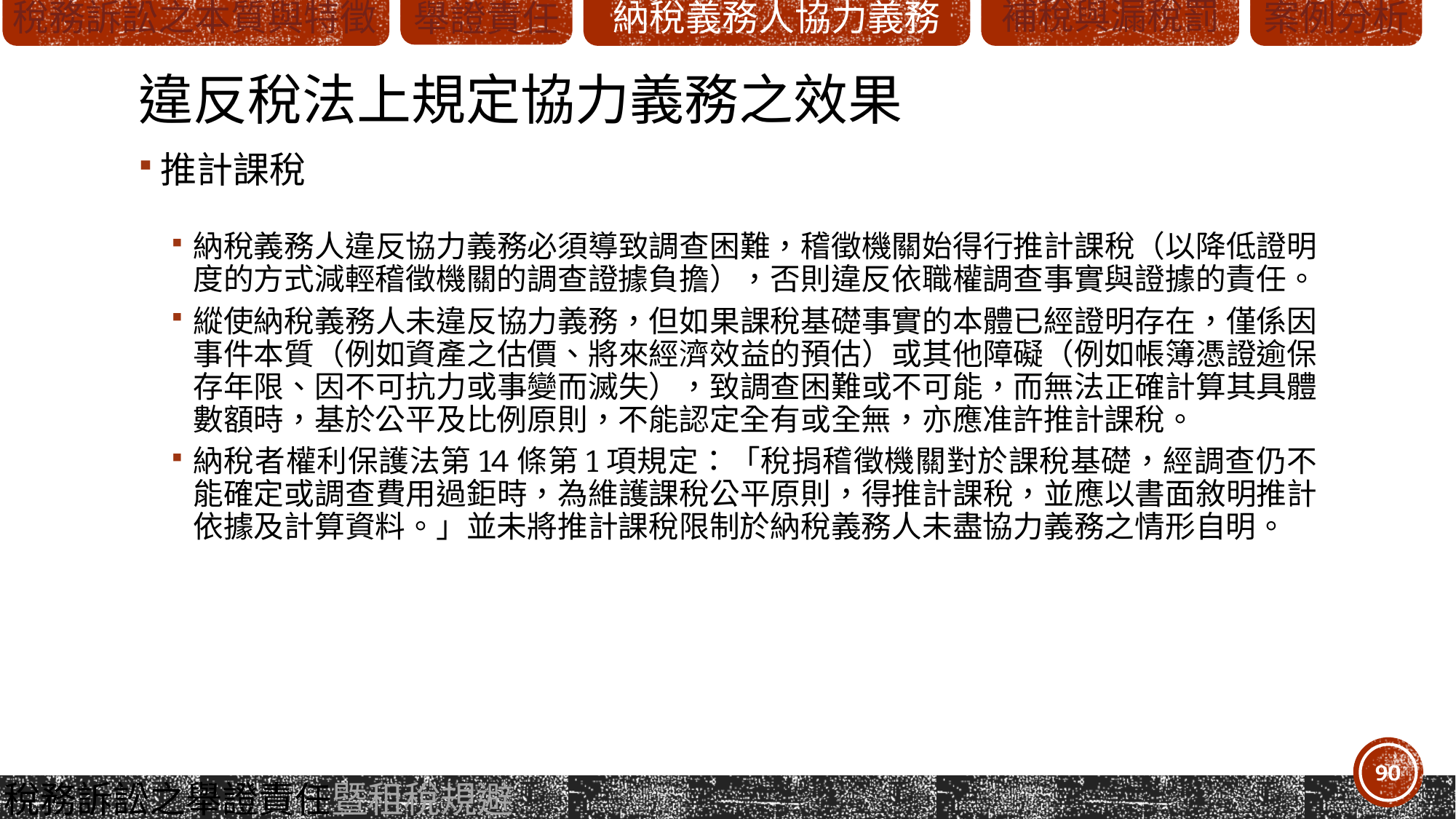

# 違反稅法上規定協力義務之效果
推計課稅

納稅義務人違反協力義務必須導致調查困難，稽徵機關始得行推計課稅（以降低證明度的方式減輕稽徵機關的調查證據負擔），否則違反依職權調查事實與證據的責任。
縱使納稅義務人未違反協力義務，但如果課稅基礎事實的本體已經證明存在，僅係因事件本質（例如資產之估價、將來經濟效益的預估）或其他障礙（例如帳簿憑證逾保存年限、因不可抗力或事變而滅失），致調查困難或不可能，而無法正確計算其具體數額時，基於公平及比例原則，不能認定全有或全無，亦應准許推計課稅。
納稅者權利保護法第14條第1項規定：「稅捐稽徵機關對於課稅基礎，經調查仍不能確定或調查費用過鉅時，為維護課稅公平原則，得推計課稅，並應以書面敘明推計依據及計算資料。」並未將推計課稅限制於納稅義務人未盡協力義務之情形自明。

90